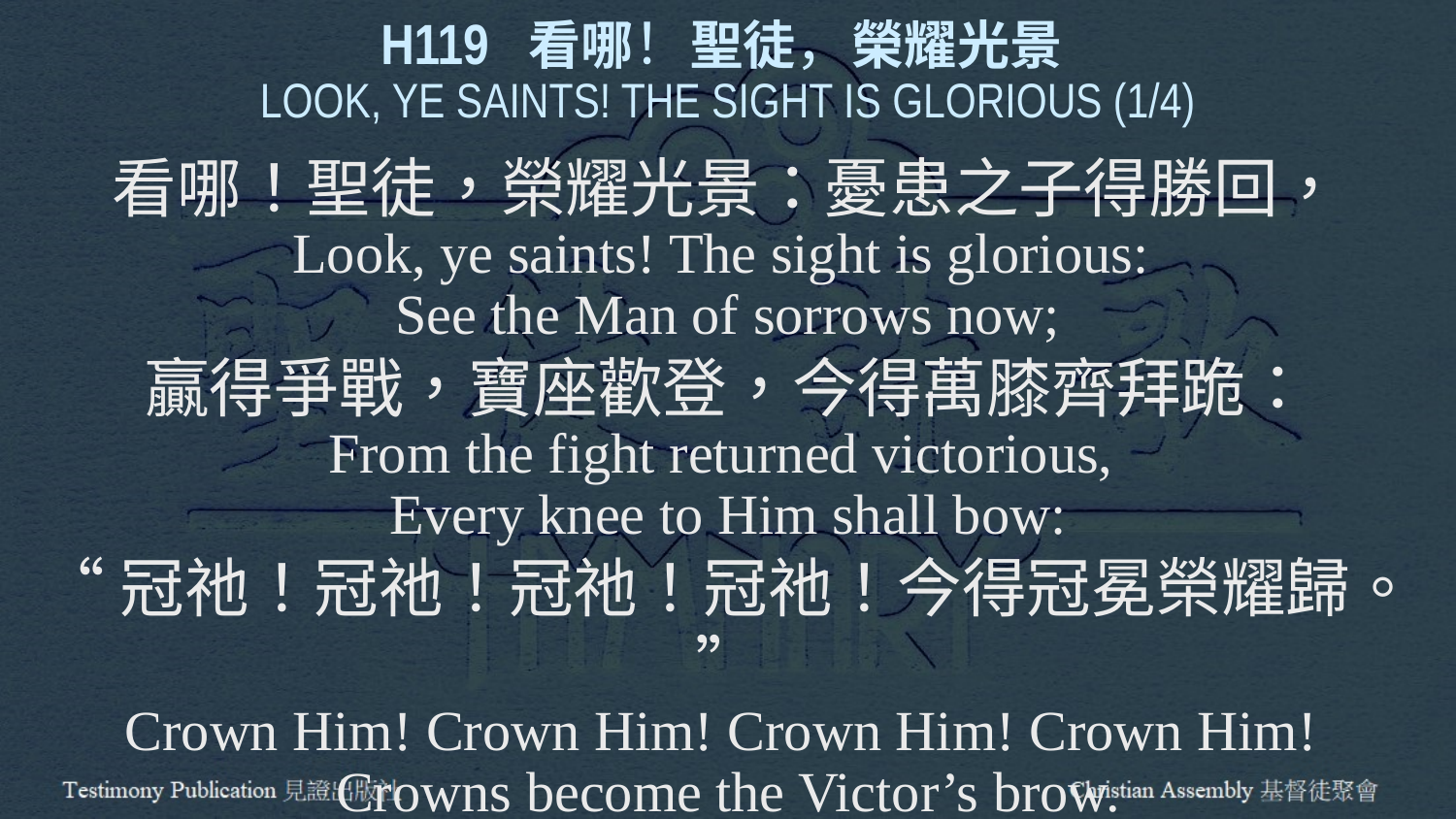

H119  看哪！聖徒，榮耀光景
LOOK, YE SAINTS! THE SIGHT IS GLORIOUS (1/4)
看哪！聖徒，榮耀光景：憂患之子得勝回，
Look, ye saints! The sight is glorious:
See the Man of sorrows now;
贏得爭戰，寶座歡登，今得萬膝齊拜跪：
From the fight returned victorious,
Every knee to Him shall bow:
“冠祂！冠祂！冠祂！冠祂！今得冠冕榮耀歸。”
Crown Him! Crown Him! Crown Him! Crown Him!
Crowns become the Victor’s brow.